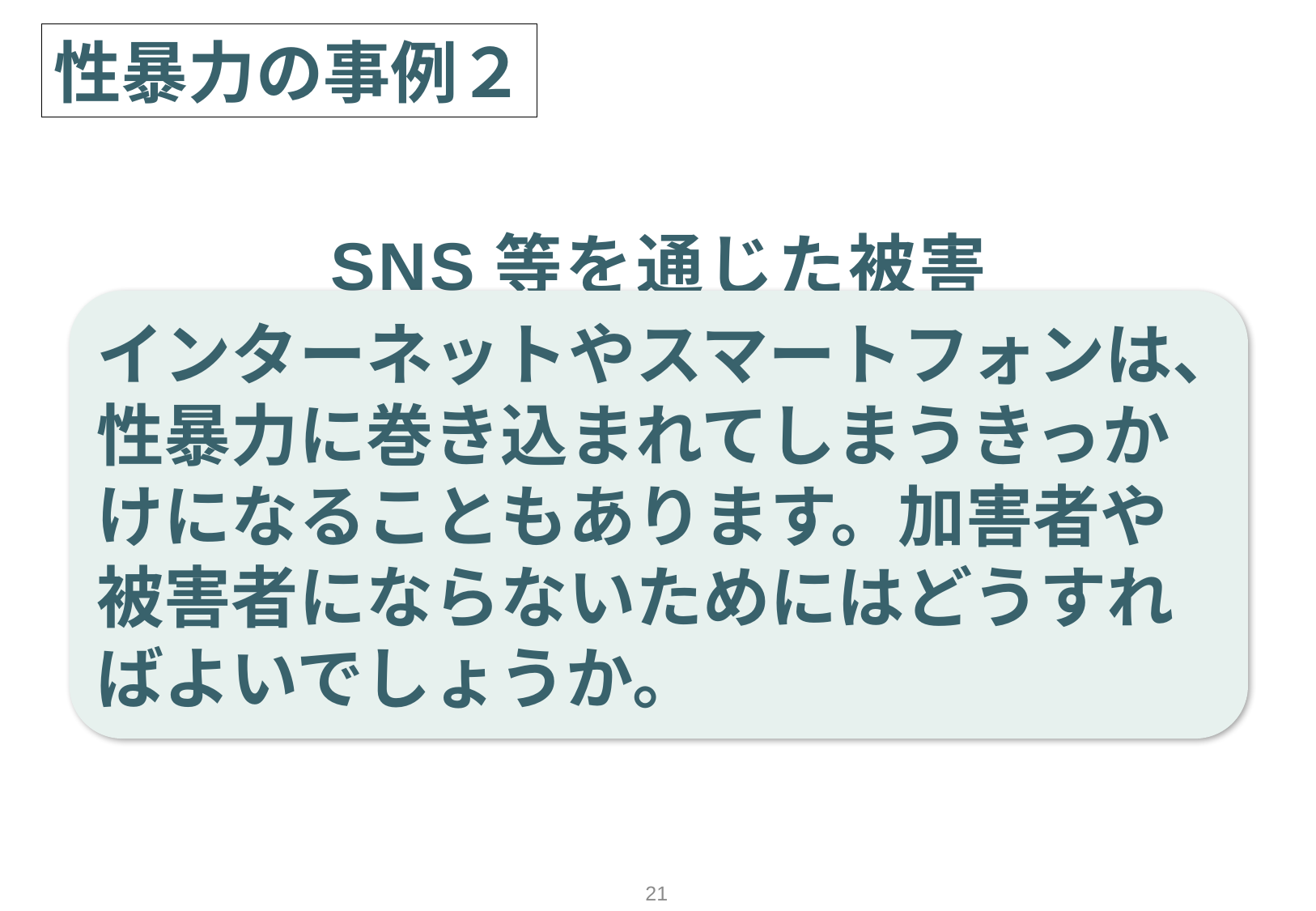

性暴力の事例２
SNS等を通じた被害
インターネットやスマートフォンは、性暴力に巻き込まれてしまうきっかけになることもあります。加害者や被害者にならないためにはどうすればよいでしょうか。
21